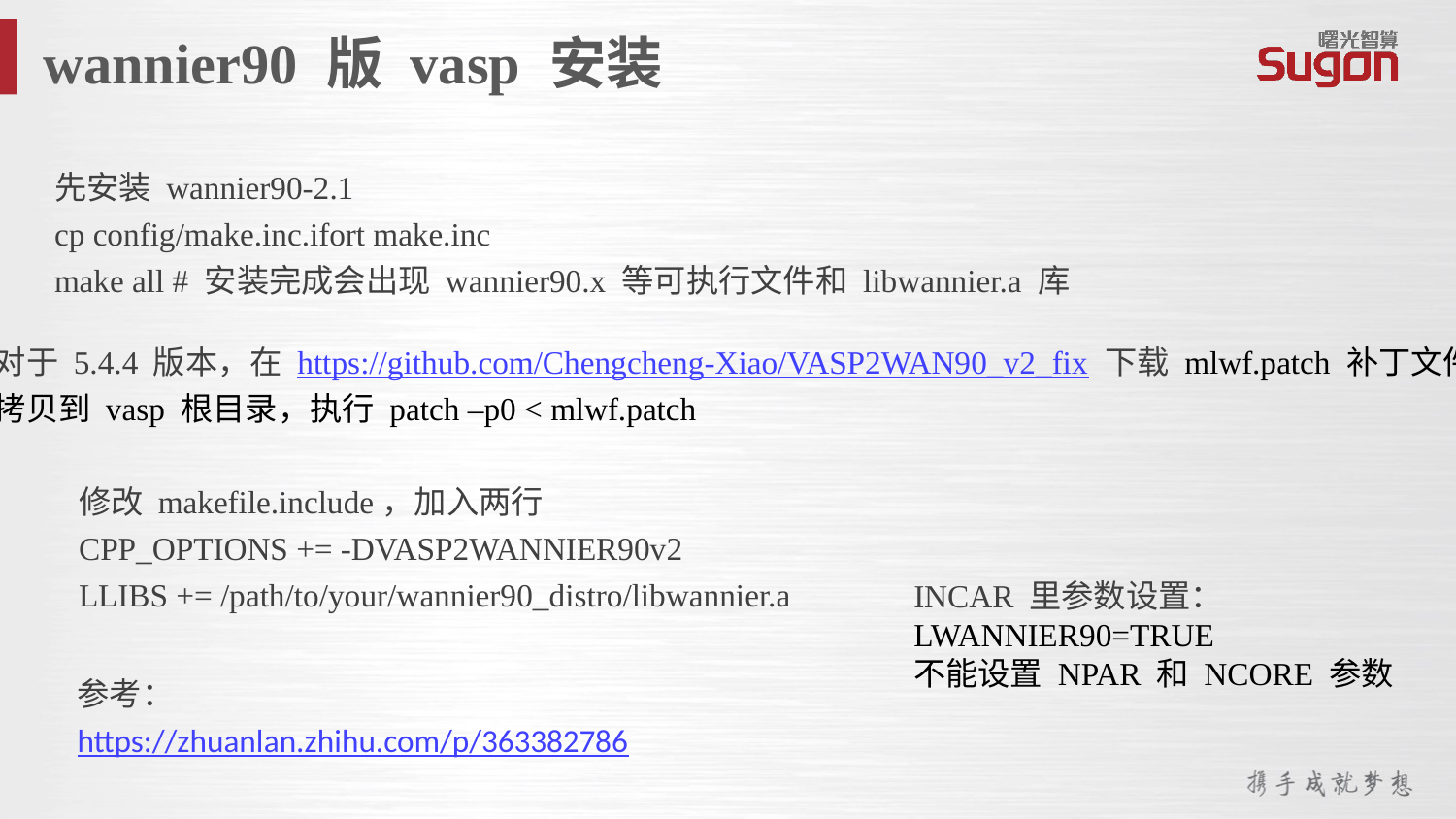

wannier90 版 vasp 安装
先安装 wannier90-2.1
cp config/make.inc.ifort make.inc
make all # 安装完成会出现 wannier90.x 等可执行文件和 libwannier.a 库
对于 5.4.4 版本，在 https://github.com/Chengcheng-Xiao/VASP2WAN90_v2_fix 下载 mlwf.patch 补丁文件，
拷贝到 vasp 根目录，执行 patch –p0 < mlwf.patch
修改 makefile.include，加入两行
CPP_OPTIONS += -DVASP2WANNIER90v2
LLIBS += /path/to/your/wannier90_distro/libwannier.a
INCAR 里参数设置：
LWANNIER90=TRUE
不能设置 NPAR 和 NCORE 参数
参考：
https://zhuanlan.zhihu.com/p/363382786